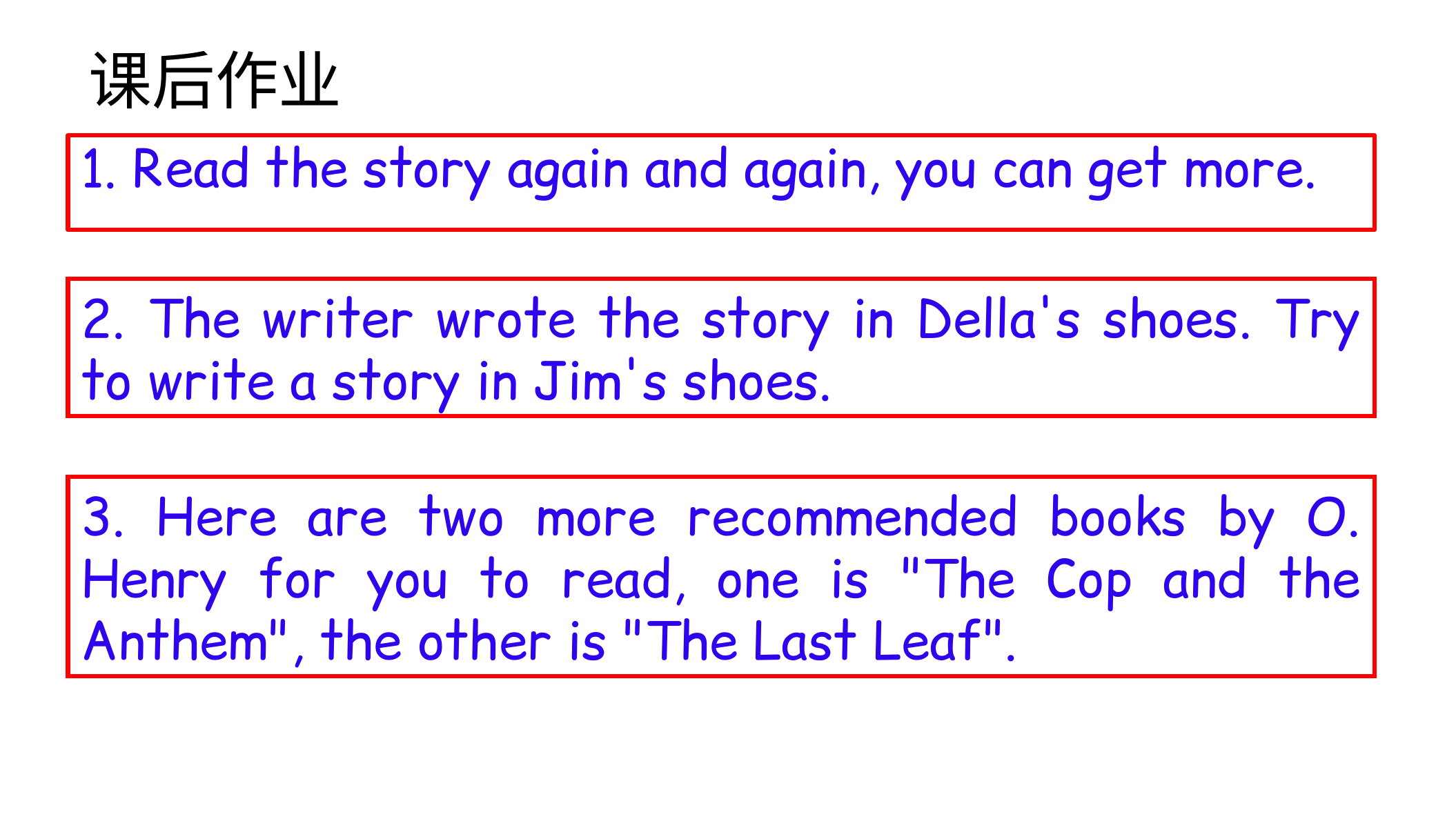

课后作业
1. Read the story again and again, you can get more.
2. The writer wrote the story in Della's shoes. Try to write a story in Jim's shoes.
3. Here are two more recommended books by O. Henry for you to read, one is "The Cop and the Anthem", the other is "The Last Leaf".